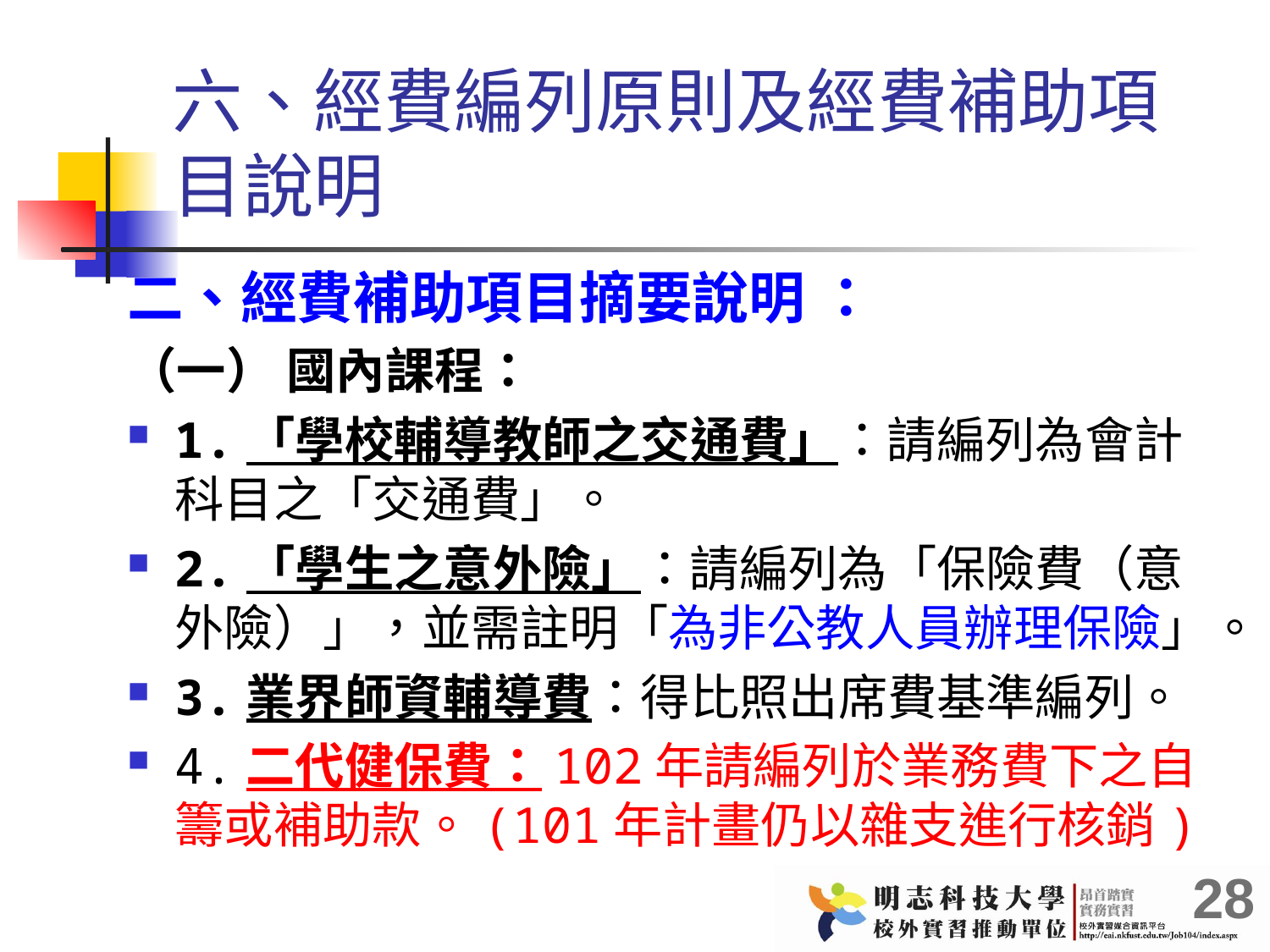

# 六、經費編列原則及經費補助項目說明
二、經費補助項目摘要說明 ：
（一） 國內課程：
1.「學校輔導教師之交通費」：請編列為會計科目之「交通費」。
2.「學生之意外險」：請編列為「保險費（意外險）」，並需註明「為非公教人員辦理保險」。
3.業界師資輔導費：得比照出席費基準編列。
4.二代健保費：102年請編列於業務費下之自籌或補助款。(101年計畫仍以雜支進行核銷)

28